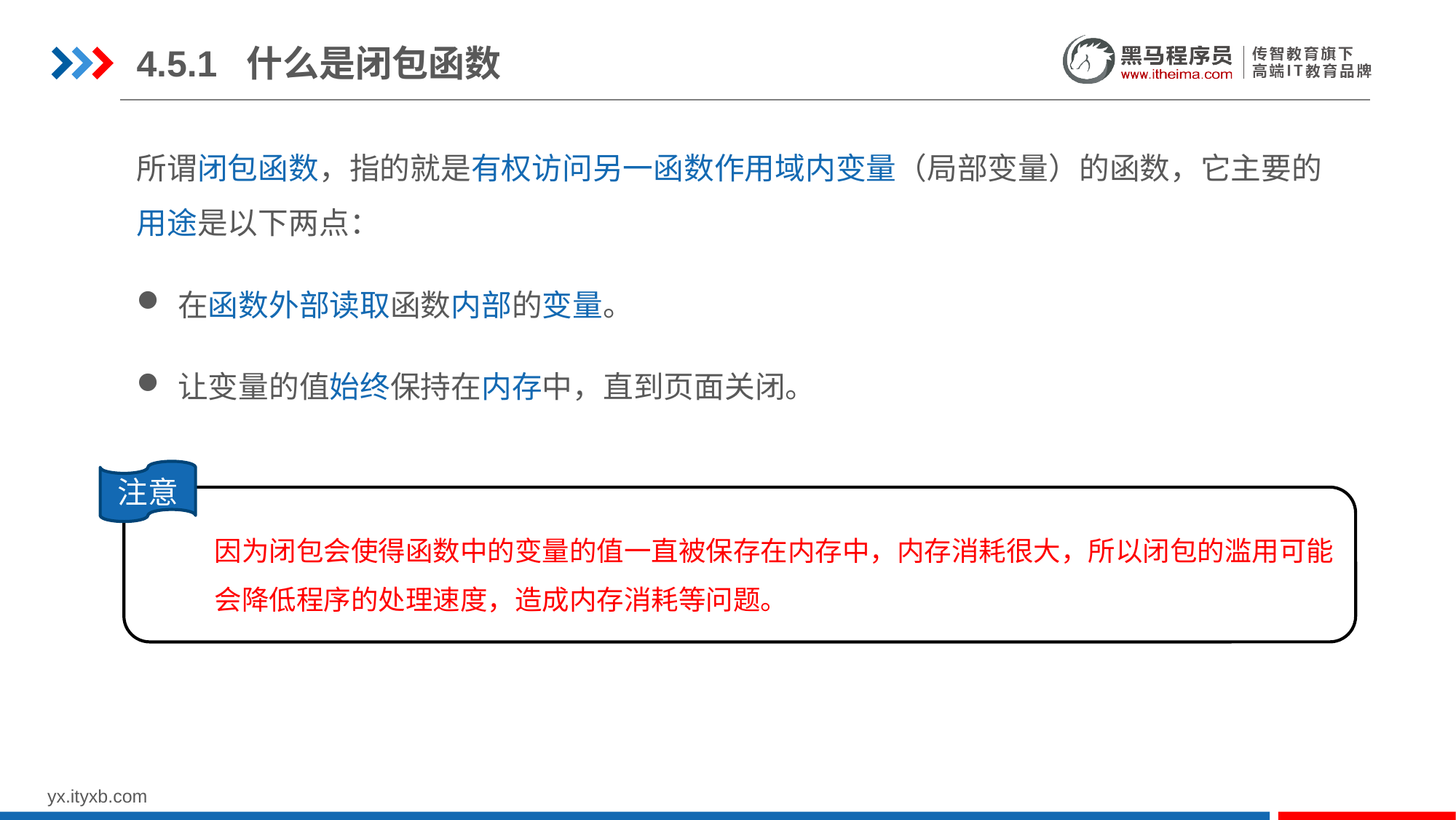

4.5.1  什么是闭包函数
所谓闭包函数，指的就是有权访问另一函数作用域内变量（局部变量）的函数，它主要的用途是以下两点：

在函数外部读取函数内部的变量。

让变量的值始终保持在内存中，直到页面关闭。
注意

因为闭包会使得函数中的变量的值一直被保存在内存中，内存消耗很大，所以闭包的滥用可能会降低程序的处理速度，造成内存消耗等问题。